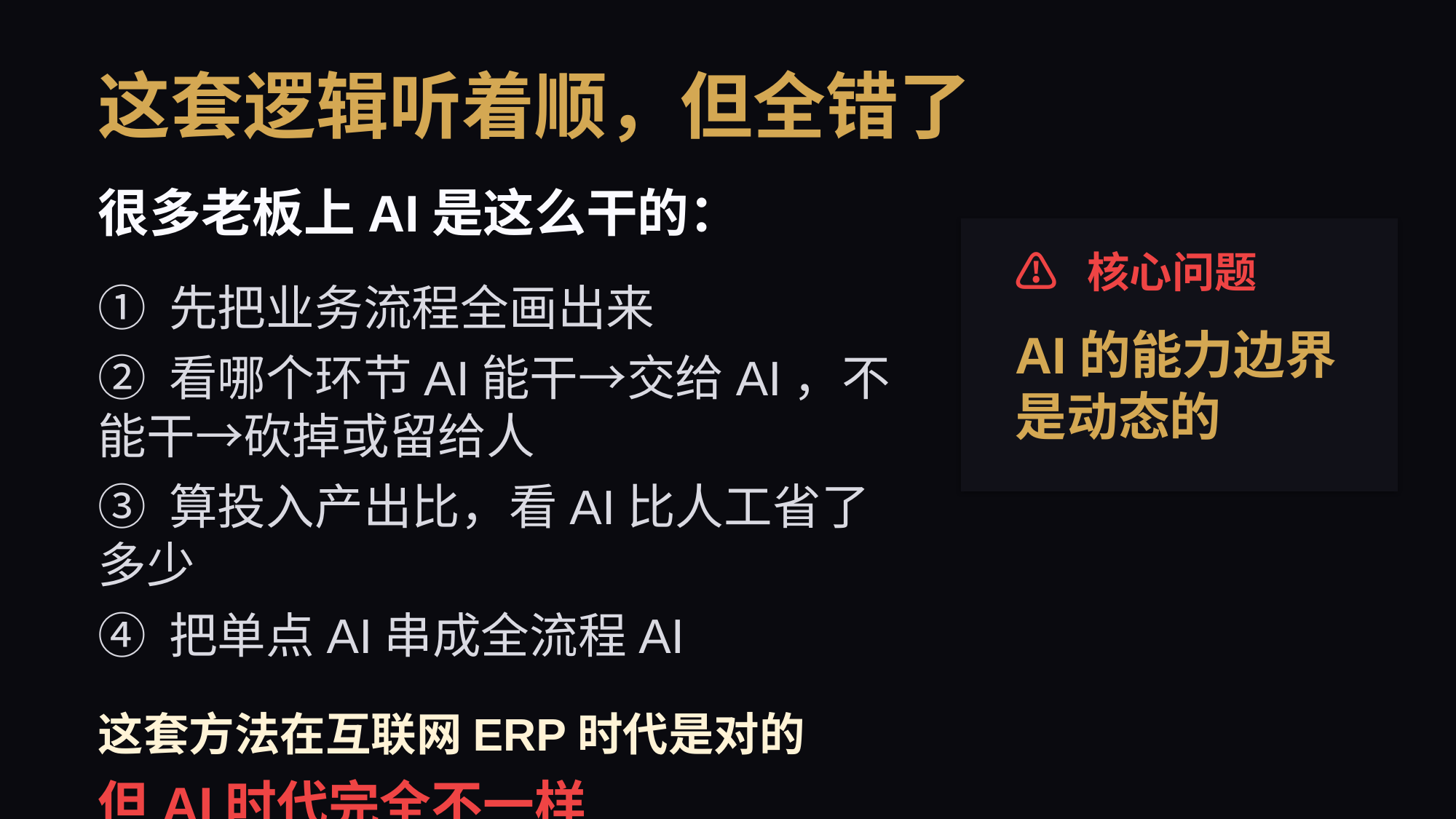

这套逻辑听着顺，但全错了
很多老板上AI是这么干的：

① 先把业务流程全画出来
② 看哪个环节AI能干→交给AI，不能干→砍掉或留给人
③ 算投入产出比，看AI比人工省了多少
④ 把单点AI串成全流程AI

这套方法在互联网ERP时代是对的
但AI时代完全不一样

⚠  核心问题
AI的能力边界
是动态的